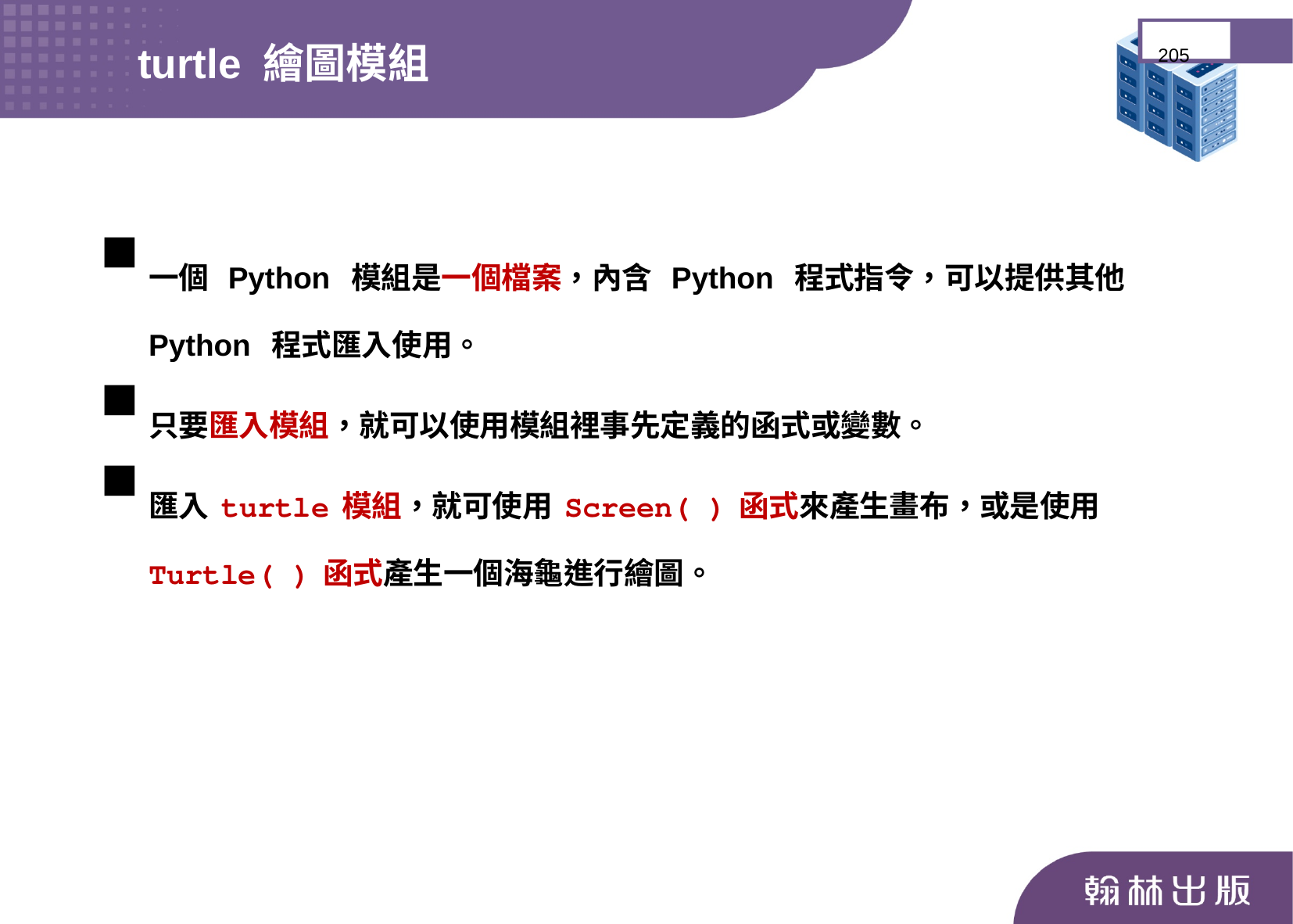

turtle 繪圖模組
205
一個 Python 模組是一個檔案，內含 Python 程式指令，可以提供其他 Python 程式匯入使用。
只要匯入模組，就可以使用模組裡事先定義的函式或變數。
匯入turtle模組，就可使用Screen( )函式來產生畫布，或是使用Turtle( )函式產生一個海龜進行繪圖。